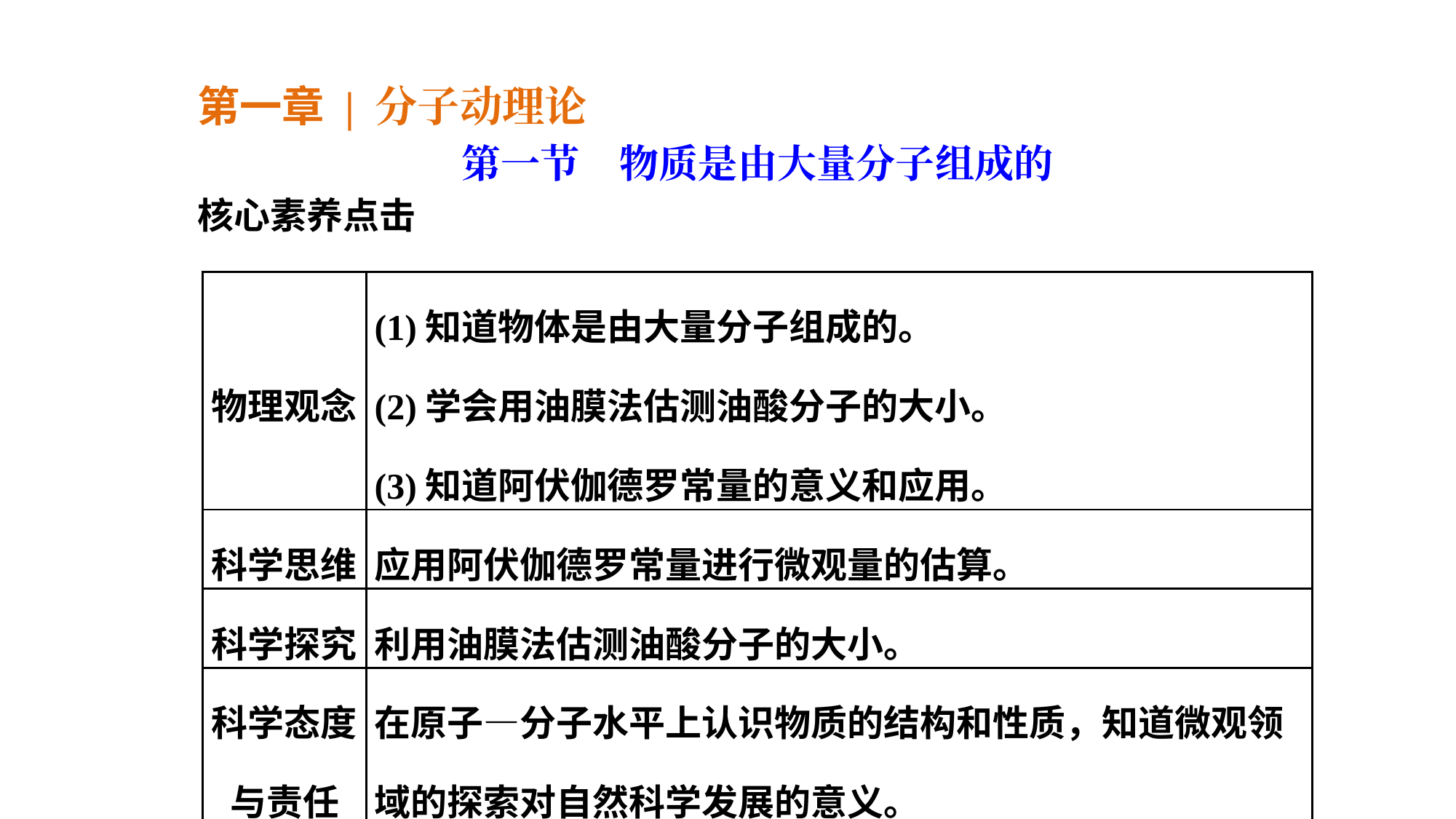

第一章 | 分子动理论
第一节　物质是由大量分子组成的
核心素养点击

| 物理观念 | (1)知道物体是由大量分子组成的。 (2)学会用油膜法估测油酸分子的大小。 (3)知道阿伏伽德罗常量的意义和应用。 |
| --- | --- |
| 科学思维 | 应用阿伏伽德罗常量进行微观量的估算。 |
| 科学探究 | 利用油膜法估测油酸分子的大小。 |
| 科学态度与责任 | 在原子—分子水平上认识物质的结构和性质，知道微观领域的探索对自然科学发展的意义。 |